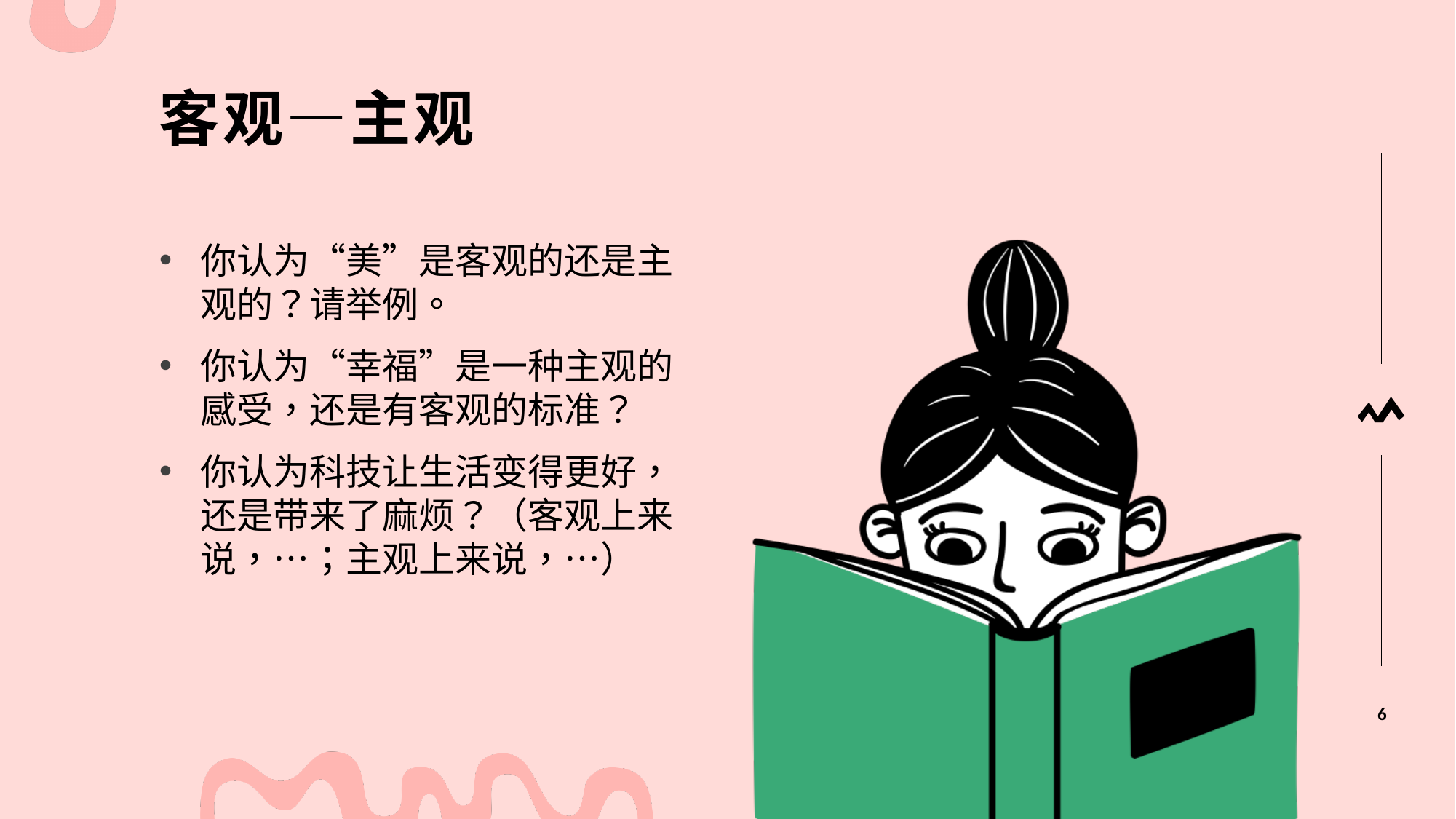

# 客观—主观
你认为“美”是客观的还是主观的？请举例。
你认为“幸福”是一种主观的感受，还是有客观的标准？​
你认为科技让生活变得更好，还是带来了麻烦？（客观上来说，⋯；主观上来说，⋯）
6